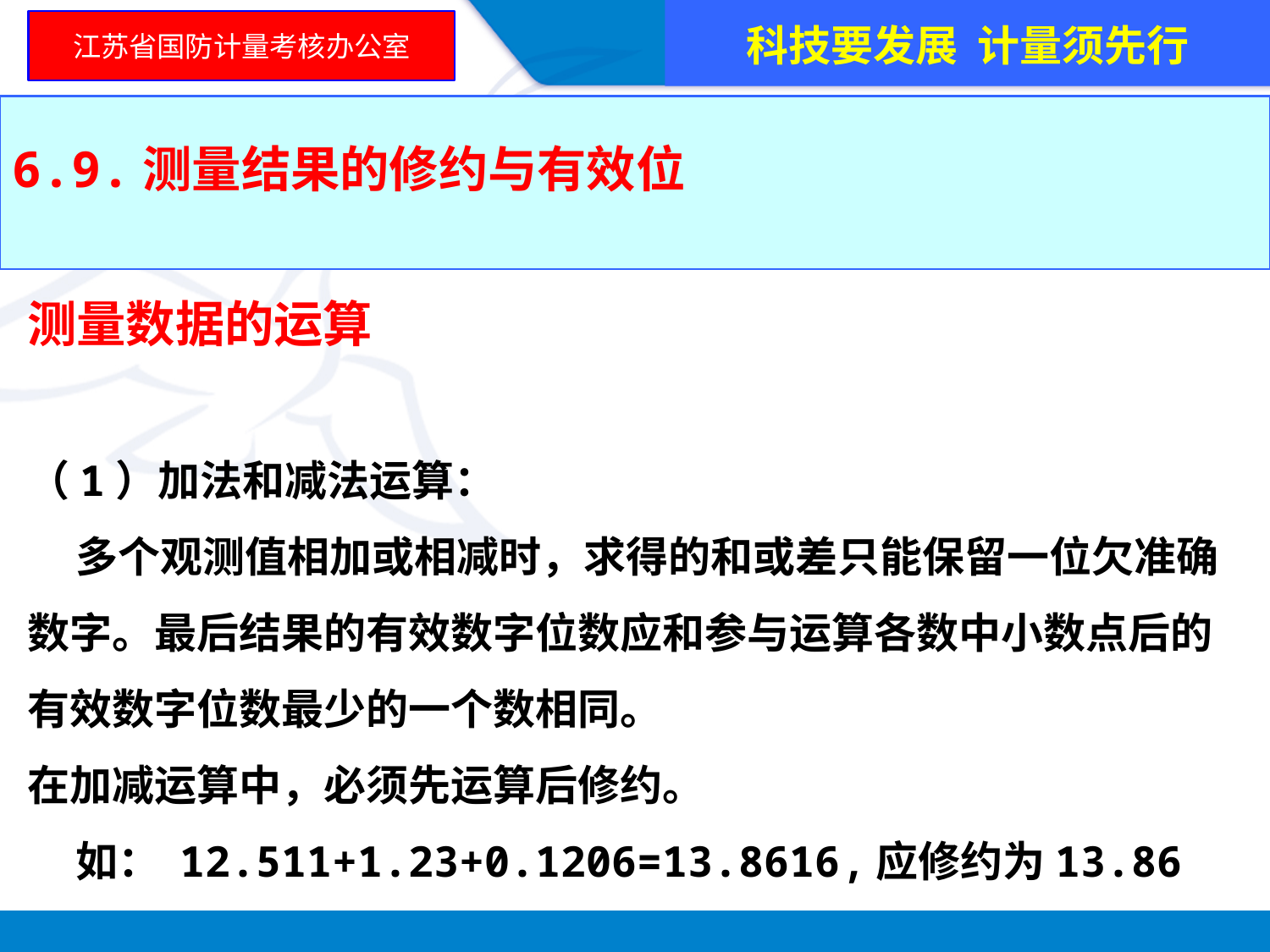

科技要发展  计量须先行
江苏省国防计量考核办公室
6.9.测量结果的修约与有效位

测量数据的运算

（1）加法和减法运算：
    多个观测值相加或相减时，求得的和或差只能保留一位欠准确数字。最后结果的有效数字位数应和参与运算各数中小数点后的有效数字位数最少的一个数相同。
在加减运算中，必须先运算后修约。
    如： 12.511+1.23+0.1206=13.8616,应修约为13.86